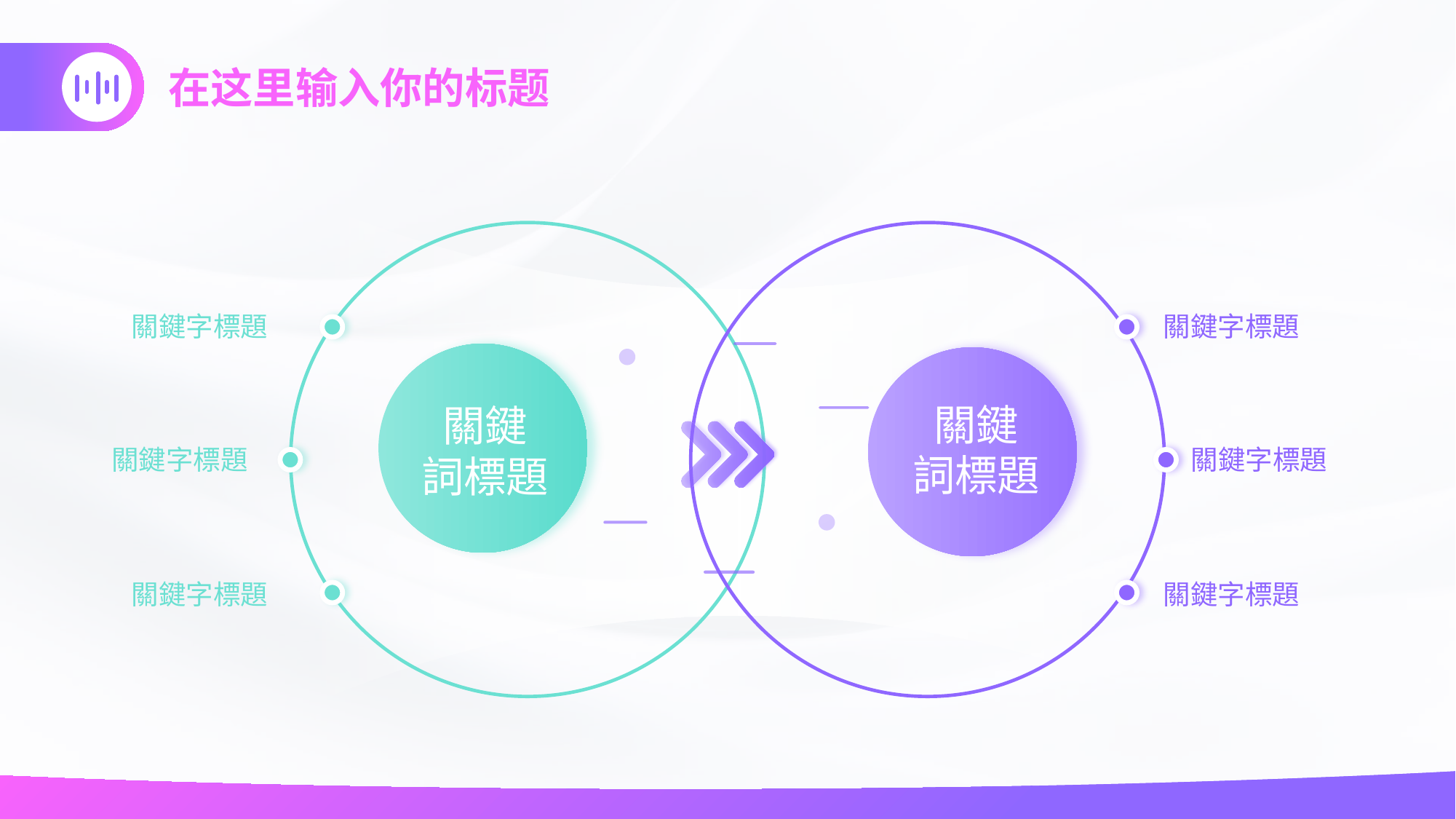

關鍵字標題
關鍵字標題

關鍵
詞標題
關鍵
詞標題

關鍵字標題
關鍵字標題

關鍵字標題
關鍵字標題